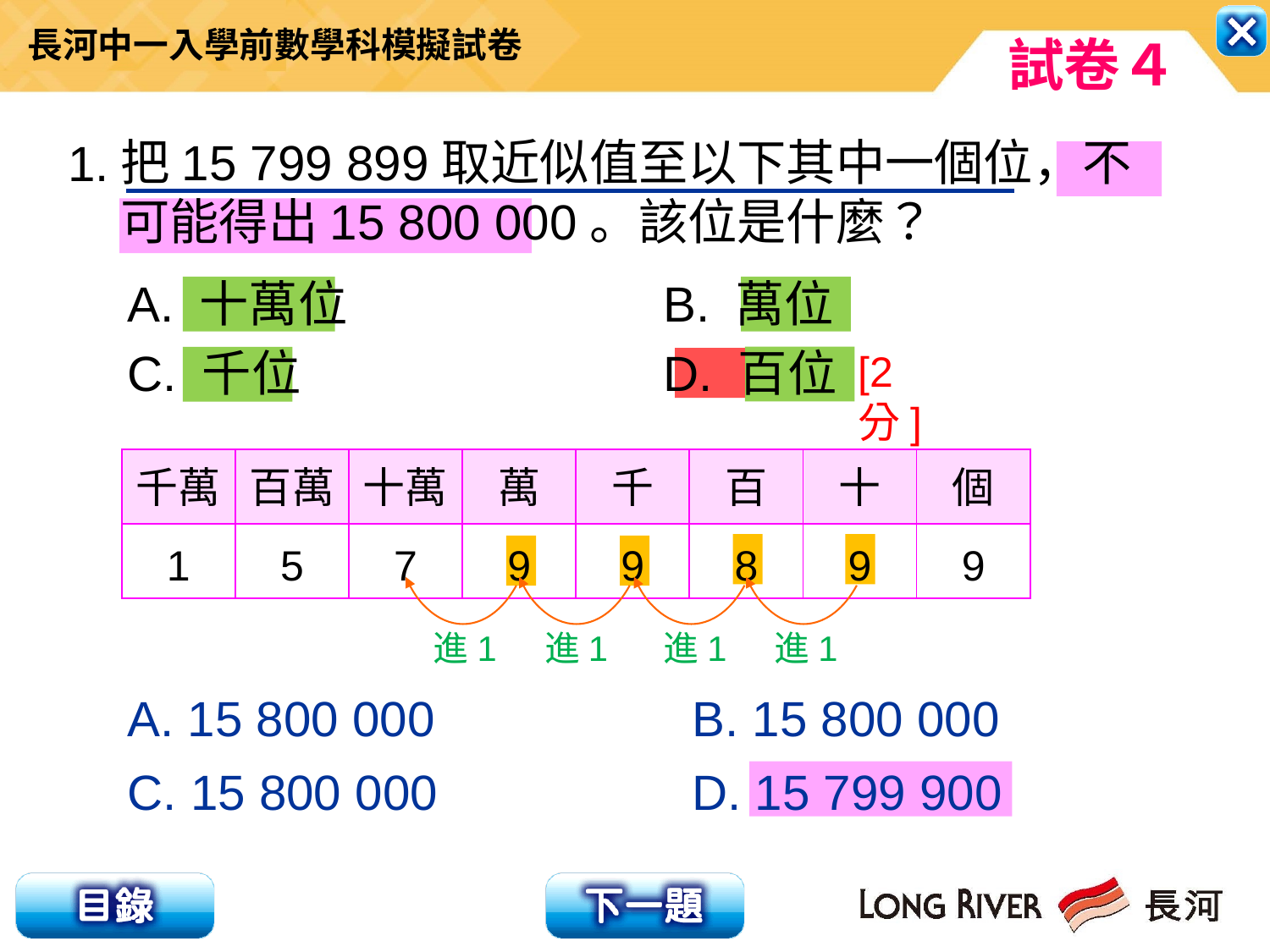

把15 799 899取近似值至以下其中一個位，不可能得出15 800 000。該位是什麼？
1.

A. 十萬位		             B. 萬位
C. 千位		             D. 百位

[2分]

| 千萬 | 百萬 | 十萬 | 萬 | 千 | 百 | 十 | 個 |
| --- | --- | --- | --- | --- | --- | --- | --- |
| 1 | 5 | 7 | 9 | 9 | 8 | 9 | 9 |

進1
進1
進1
進1
A. 15 800 000
B. 15 800 000
C. 15 800 000
D. 15 799 900